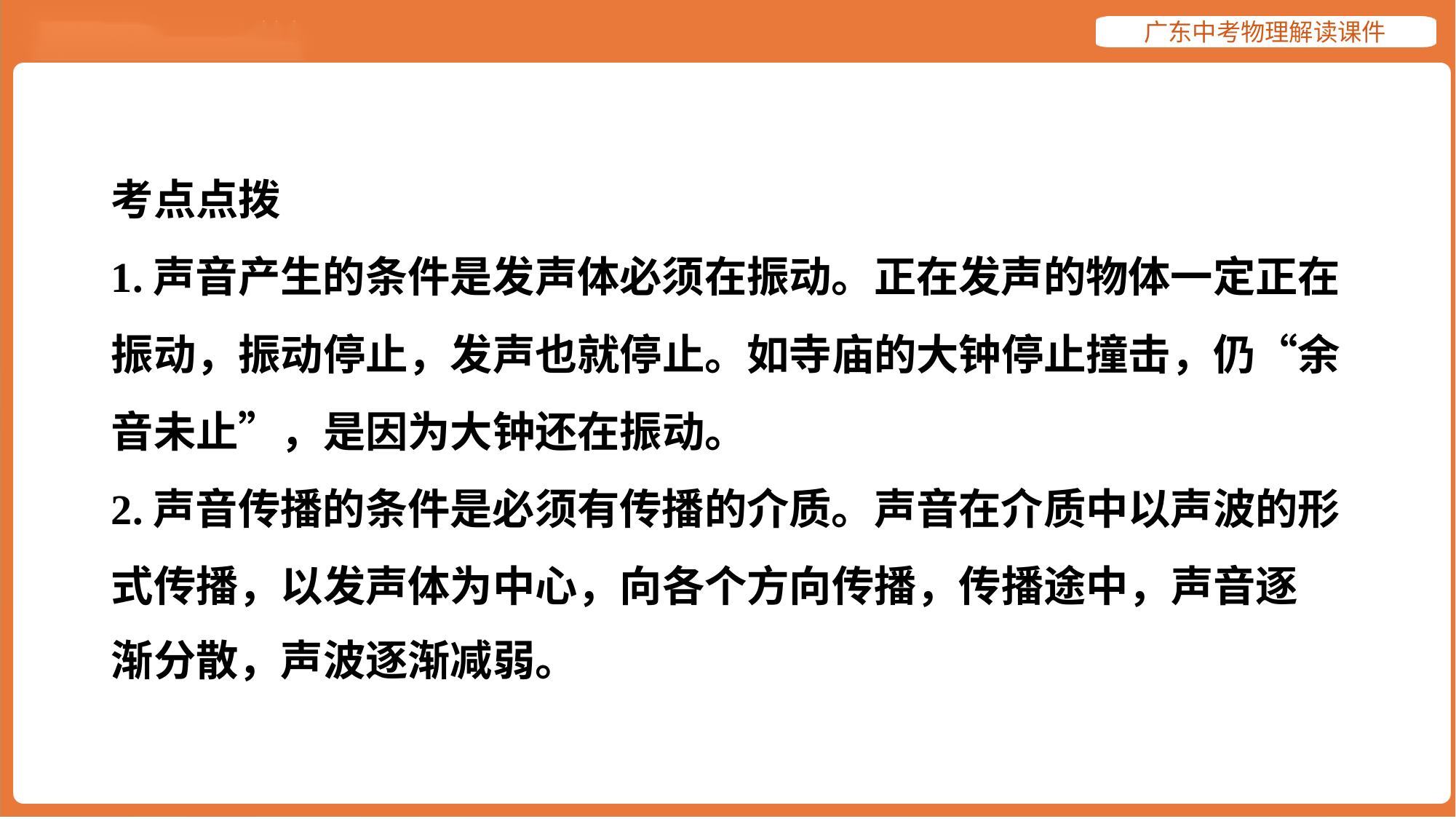

考点点拨
1.声音产生的条件是发声体必须在振动。正在发声的物体一定正在
振动，振动停止，发声也就停止。如寺庙的大钟停止撞击，仍“余
音未止”，是因为大钟还在振动。
2.声音传播的条件是必须有传播的介质。声音在介质中以声波的形
式传播，以发声体为中心，向各个方向传播，传播途中，声音逐
渐分散，声波逐渐减弱。#4.2